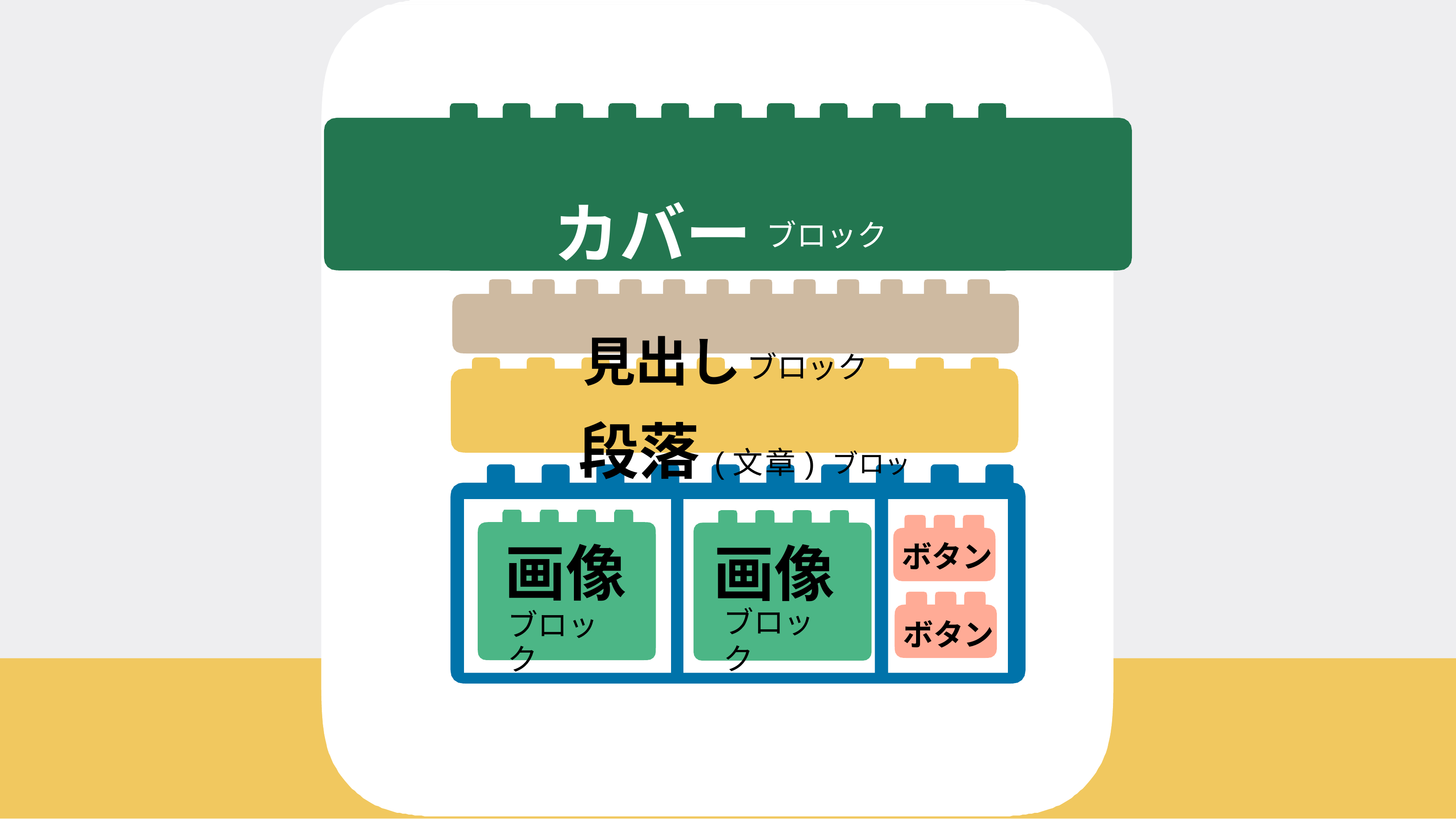

# カバーブロック
見出しブロック 段落(文章) ブロック

画像
画像
ブロック
ボタン

ボタン

ブロック